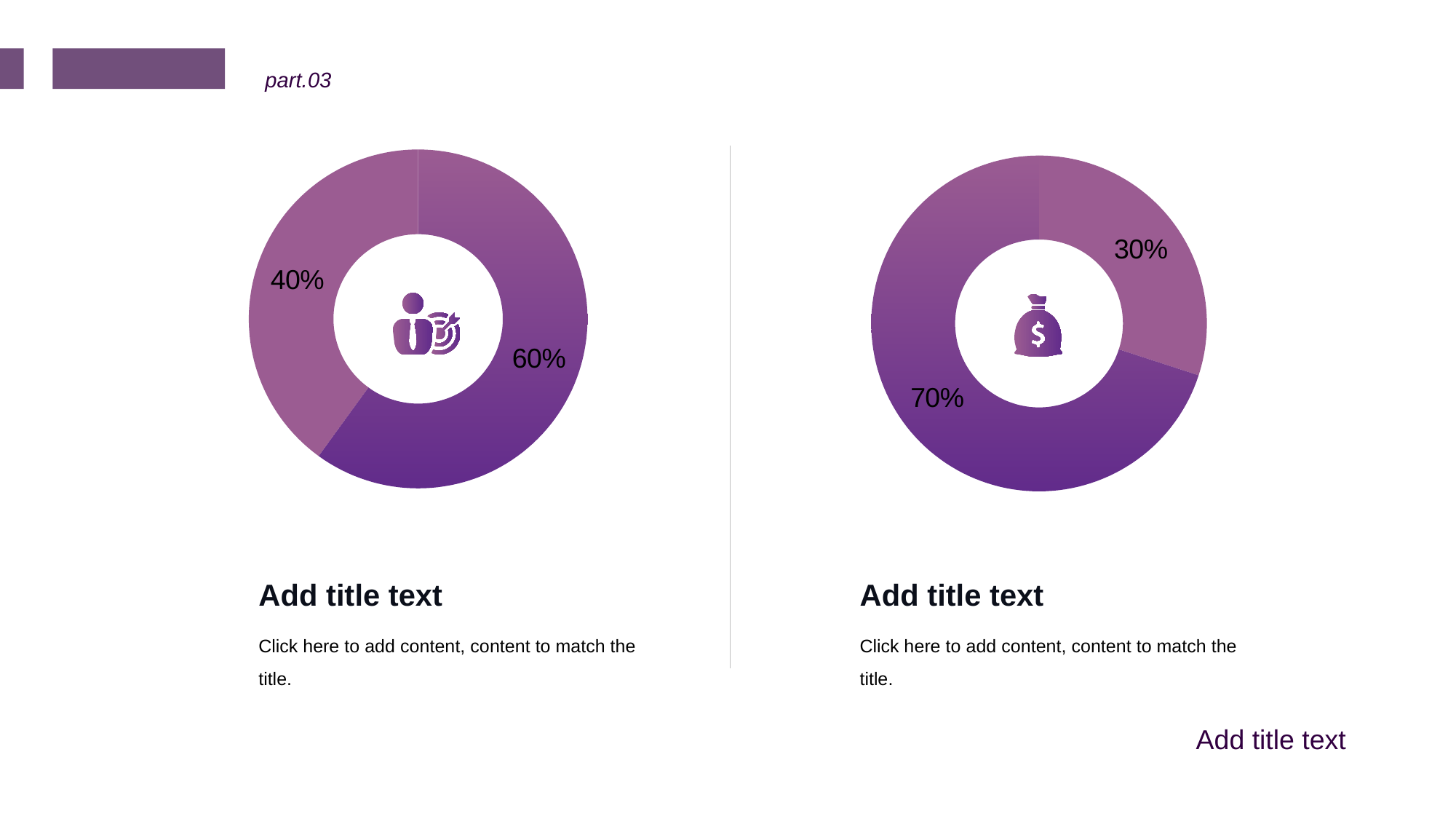

part.03

### Chart

| Category | 列4 |
|---|---|
| 第一季度 | 3.0 |
| 第一季度 | 7.0 |

### Chart

| Category | 列2 |
|---|---|
| 第一季度 | 6.0 |
| 第二季度 | 4.0 |

Add title text
Add title text
Click here to add content, content to match the title.
Click here to add content, content to match the title.
Add title text